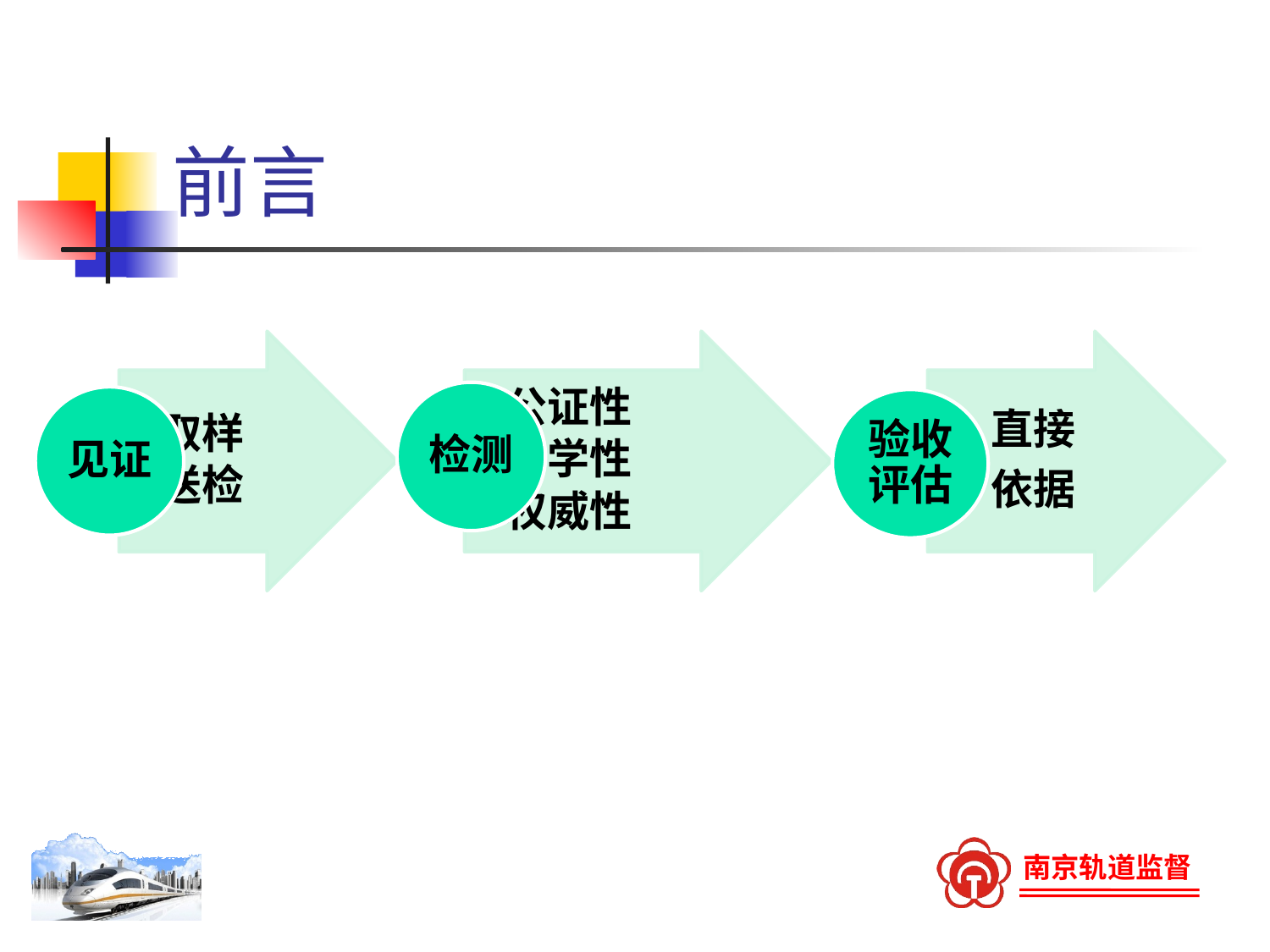

# 前言
取样
送检
见证
公证性
科学性
权威性
检测
直接
依据
验收评估